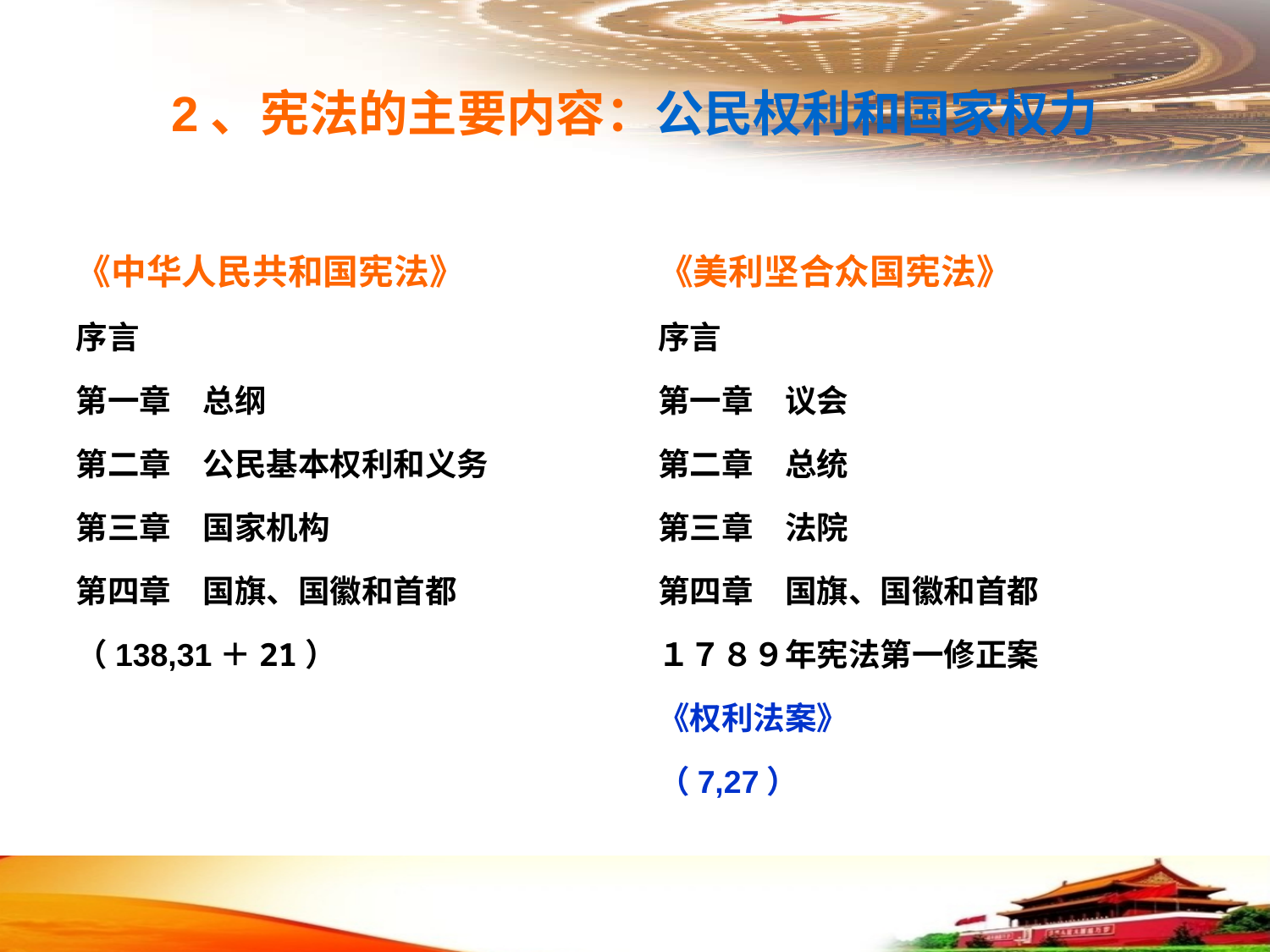

# 2、宪法的主要内容：公民权利和国家权力
《中华人民共和国宪法》
序言
第一章　总纲
第二章　公民基本权利和义务
第三章　国家机构
第四章　国旗、国徽和首都
（138,31＋21）
《美利坚合众国宪法》
序言
第一章　议会
第二章　总统
第三章　法院
第四章　国旗、国徽和首都
１７８９年宪法第一修正案
《权利法案》
（7,27）